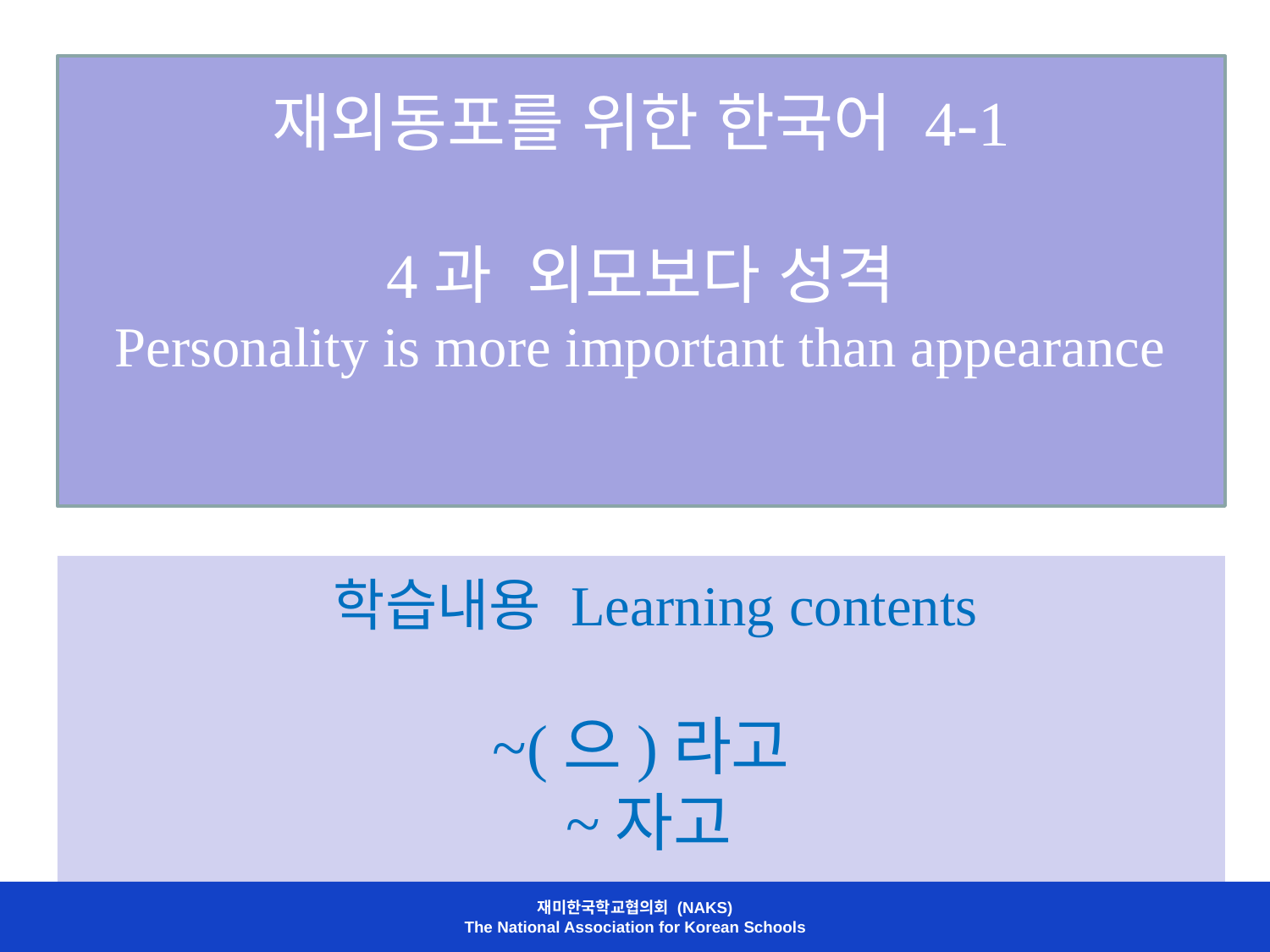

# 재외동포를 위한 한국어 4-1 4과  외모보다 성격 Personality is more important than appearance
 학습내용 Learning contents

~(으)라고
 ~자고

재미한국학교협의회 (NAKS)
The National Association for Korean Schools